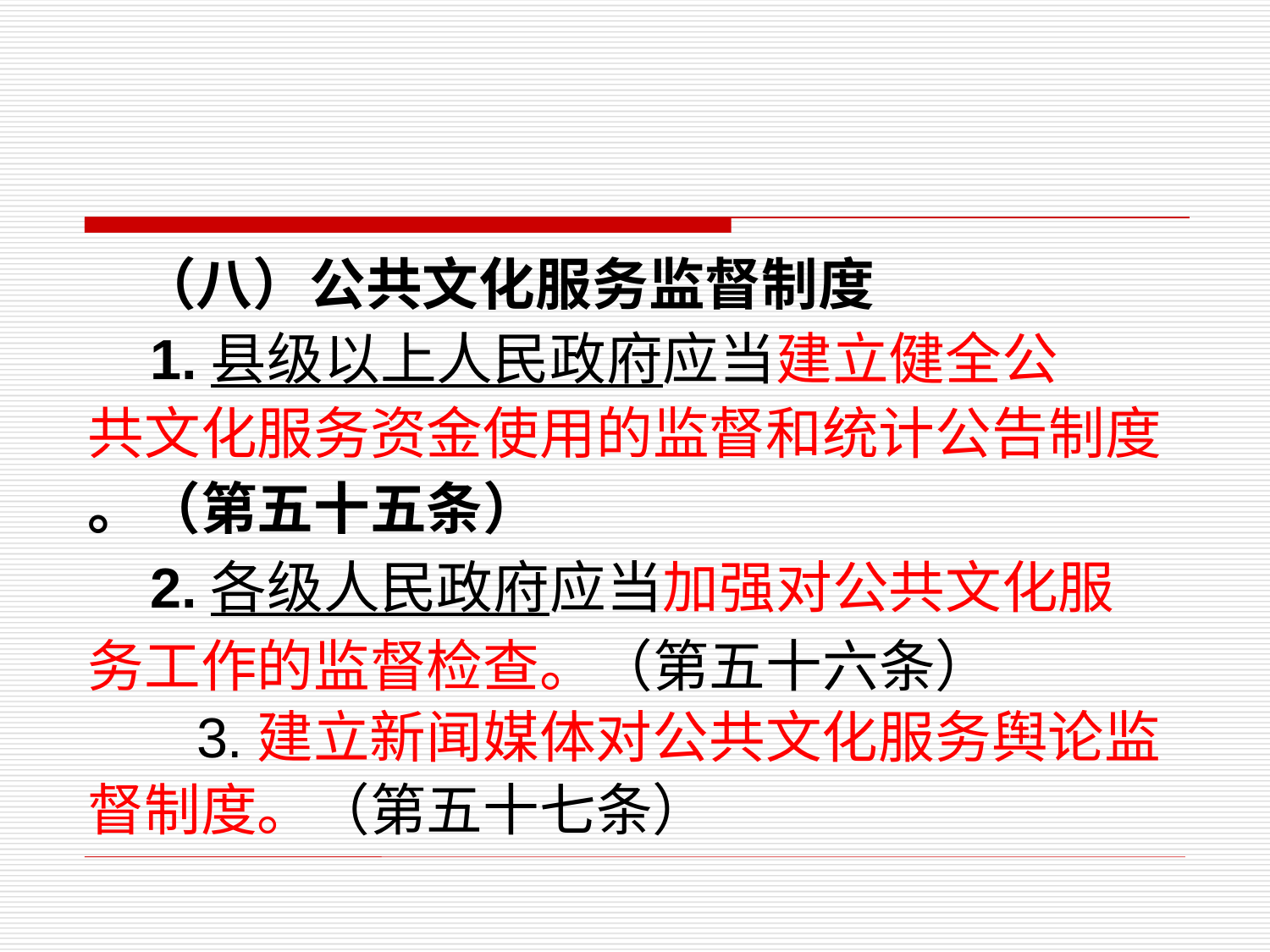

（八）公共文化服务监督制度
    1.县级以上人民政府应当建立健全公
共文化服务资金使用的监督和统计公告制度
。（第五十五条）
    2.各级人民政府应当加强对公共文化服
务工作的监督检查。（第五十六条）
 　 3.建立新闻媒体对公共文化服务舆论监
督制度。（第五十七条）